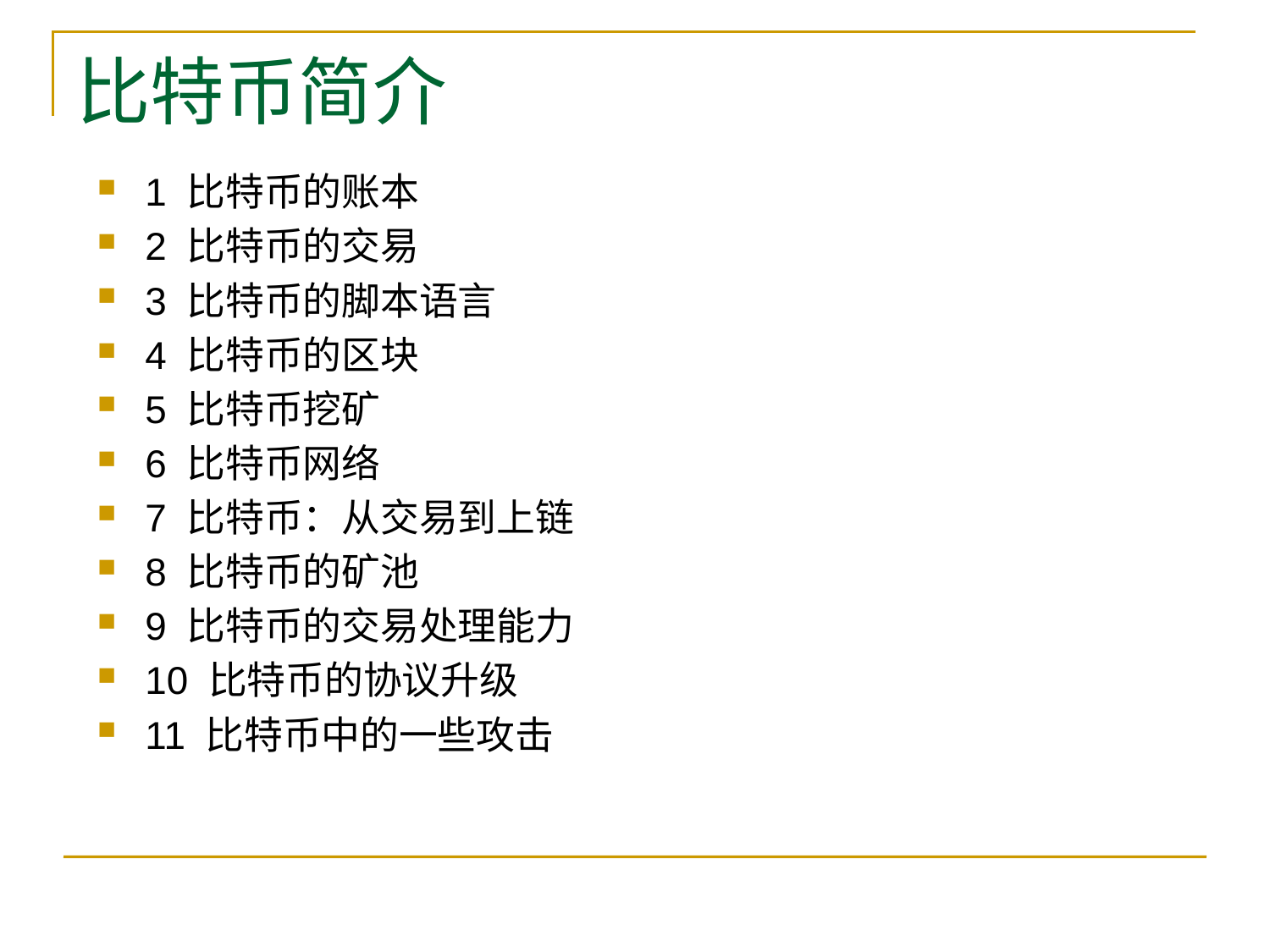

# 比特币简介
1 比特币的账本
2 比特币的交易
3 比特币的脚本语言
4 比特币的区块
5 比特币挖矿
6 比特币网络
7 比特币：从交易到上链
8 比特币的矿池
9 比特币的交易处理能力
10 比特币的协议升级
11 比特币中的一些攻击